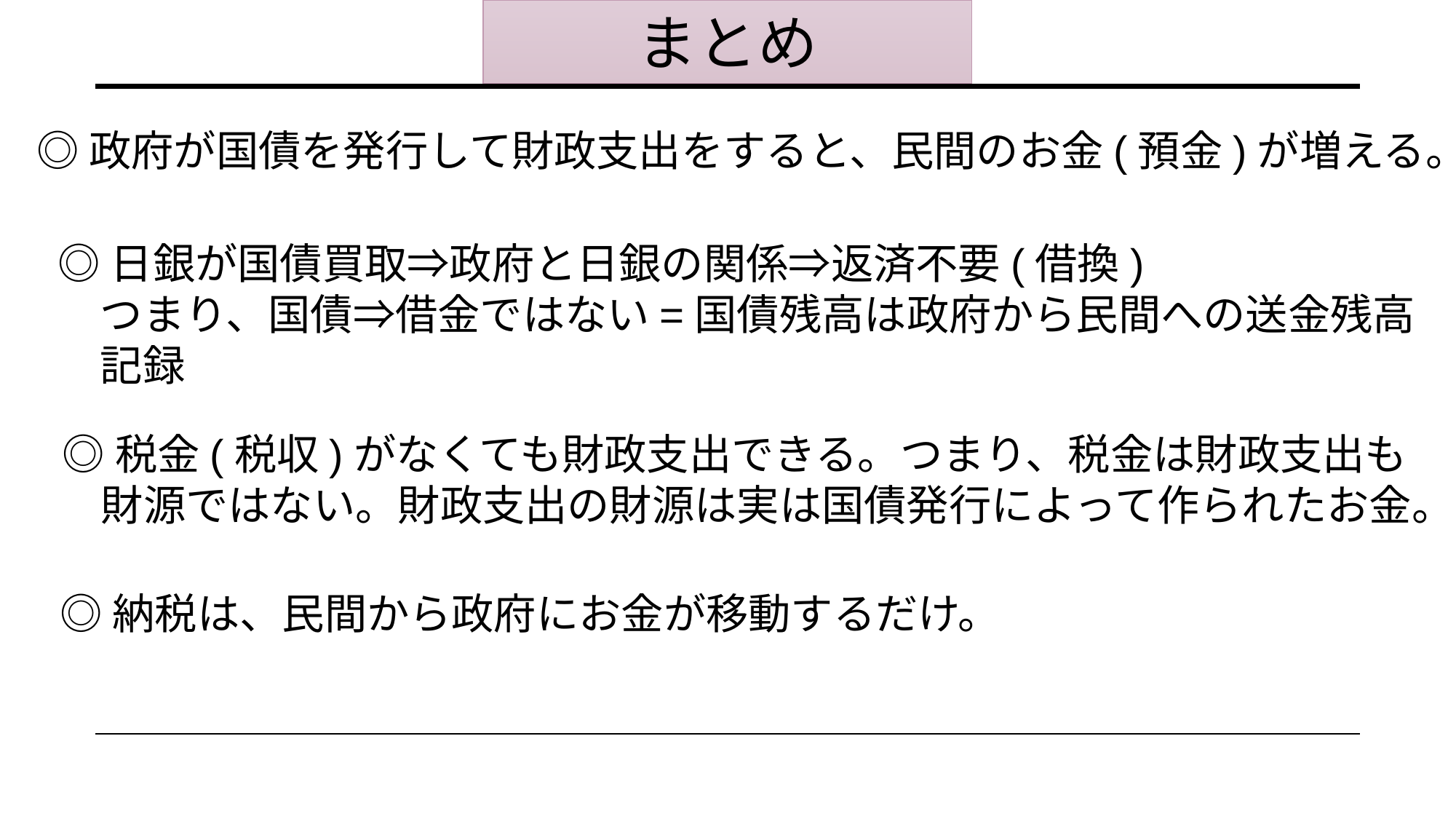

まとめ
◎政府が国債を発行して財政支出をすると、民間のお金(預金)が増える。
◎日銀が国債買取⇒政府と日銀の関係⇒返済不要(借換)
　つまり、国債⇒借金ではない=国債残高は政府から民間への送金残高
　記録
◎税金(税収)がなくても財政支出できる。つまり、税金は財政支出も
   財源ではない。財政支出の財源は実は国債発行によって作られたお金。
◎納税は、民間から政府にお金が移動するだけ。